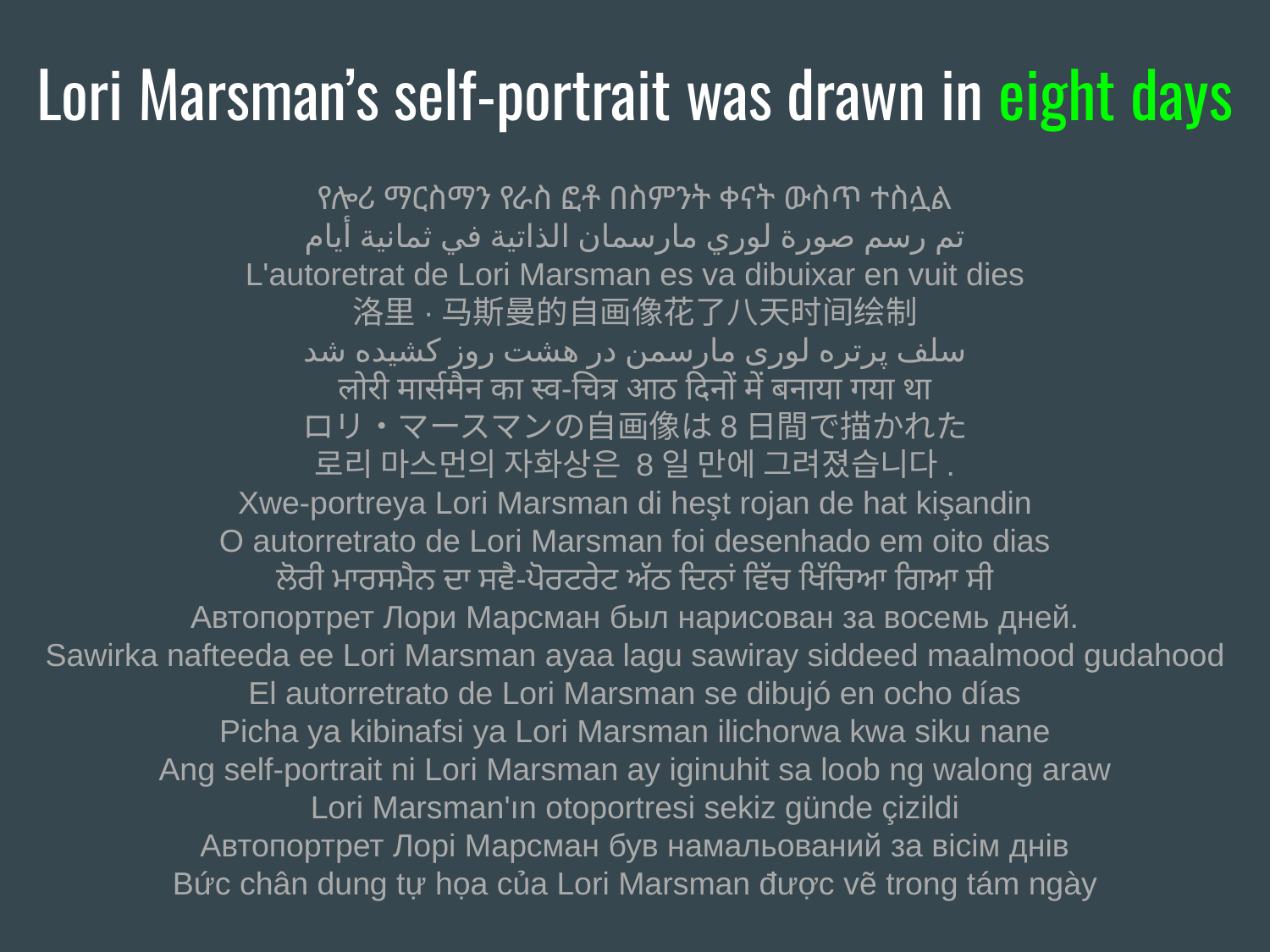

Lori Marsman’s self-portrait was drawn in eight days
የሎሪ ማርስማን የራስ ፎቶ በስምንት ቀናት ውስጥ ተስሏል
تم رسم صورة لوري مارسمان الذاتية في ثمانية أيام
L'autoretrat de Lori Marsman es va dibuixar en vuit dies
洛里·马斯曼的自画像花了八天时间绘制
سلف پرتره لوری مارسمن در هشت روز کشیده شد
लोरी मार्समैन का स्व-चित्र आठ दिनों में बनाया गया था
ロリ・マースマンの自画像は8日間で描かれた
로리 마스먼의 자화상은 8일 만에 그려졌습니다.
Xwe-portreya Lori Marsman di heşt rojan de hat kişandin
O autorretrato de Lori Marsman foi desenhado em oito dias
ਲੋਰੀ ਮਾਰਸਮੈਨ ਦਾ ਸਵੈ-ਪੋਰਟਰੇਟ ਅੱਠ ਦਿਨਾਂ ਵਿੱਚ ਖਿੱਚਿਆ ਗਿਆ ਸੀ
Автопортрет Лори Марсман был нарисован за восемь дней.
Sawirka nafteeda ee Lori Marsman ayaa lagu sawiray siddeed maalmood gudahood
El autorretrato de Lori Marsman se dibujó en ocho días
Picha ya kibinafsi ya Lori Marsman ilichorwa kwa siku nane
Ang self-portrait ni Lori Marsman ay iginuhit sa loob ng walong araw
Lori Marsman'ın otoportresi sekiz günde çizildi
Автопортрет Лорі Марсман був намальований за вісім днів
Bức chân dung tự họa của Lori Marsman được vẽ trong tám ngày